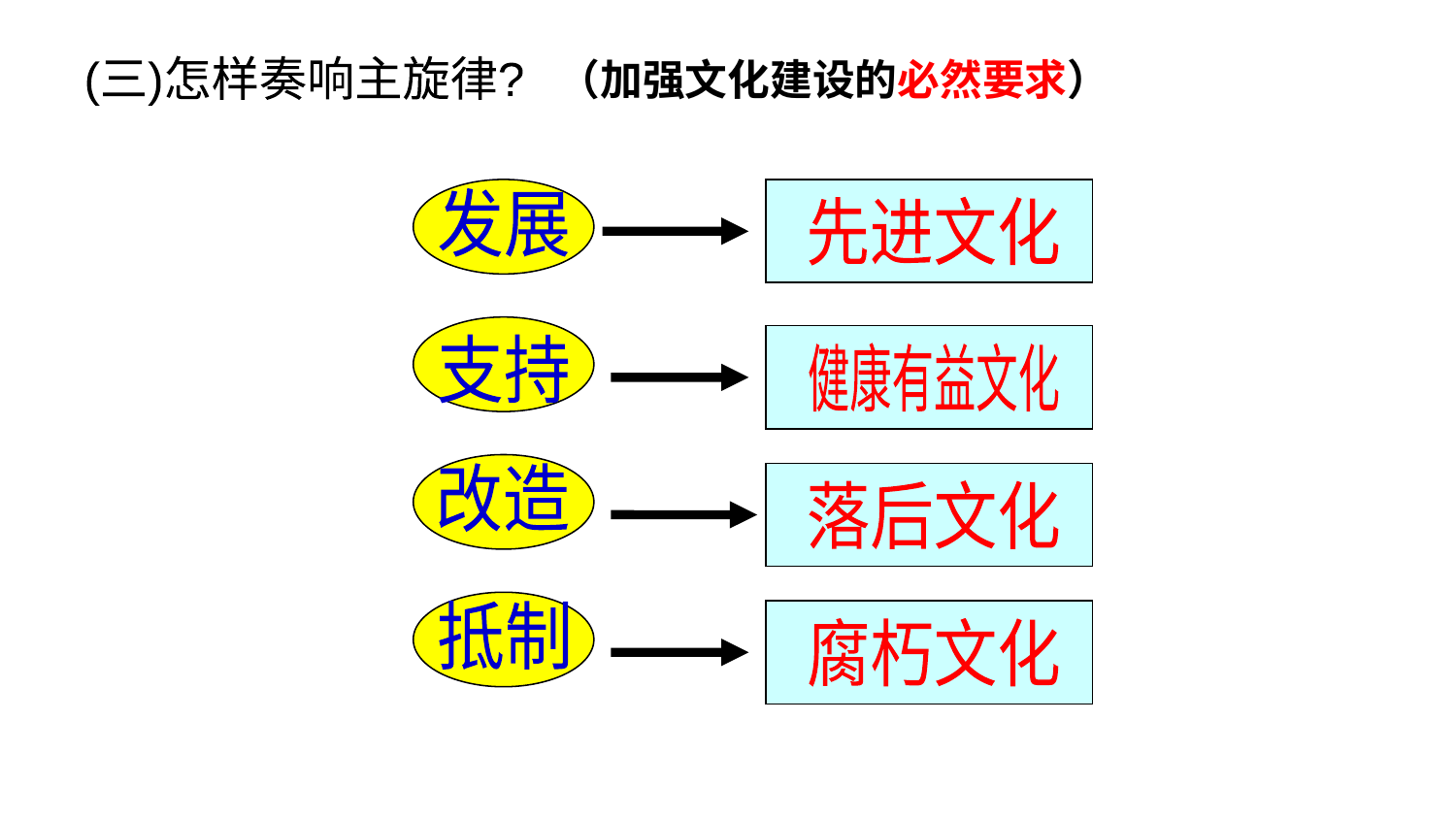

（加强文化建设的必然要求）
(三)怎样奏响主旋律?

先进文化

发展

健康有益文化

支持

落后文化

改造

抵制

腐朽文化